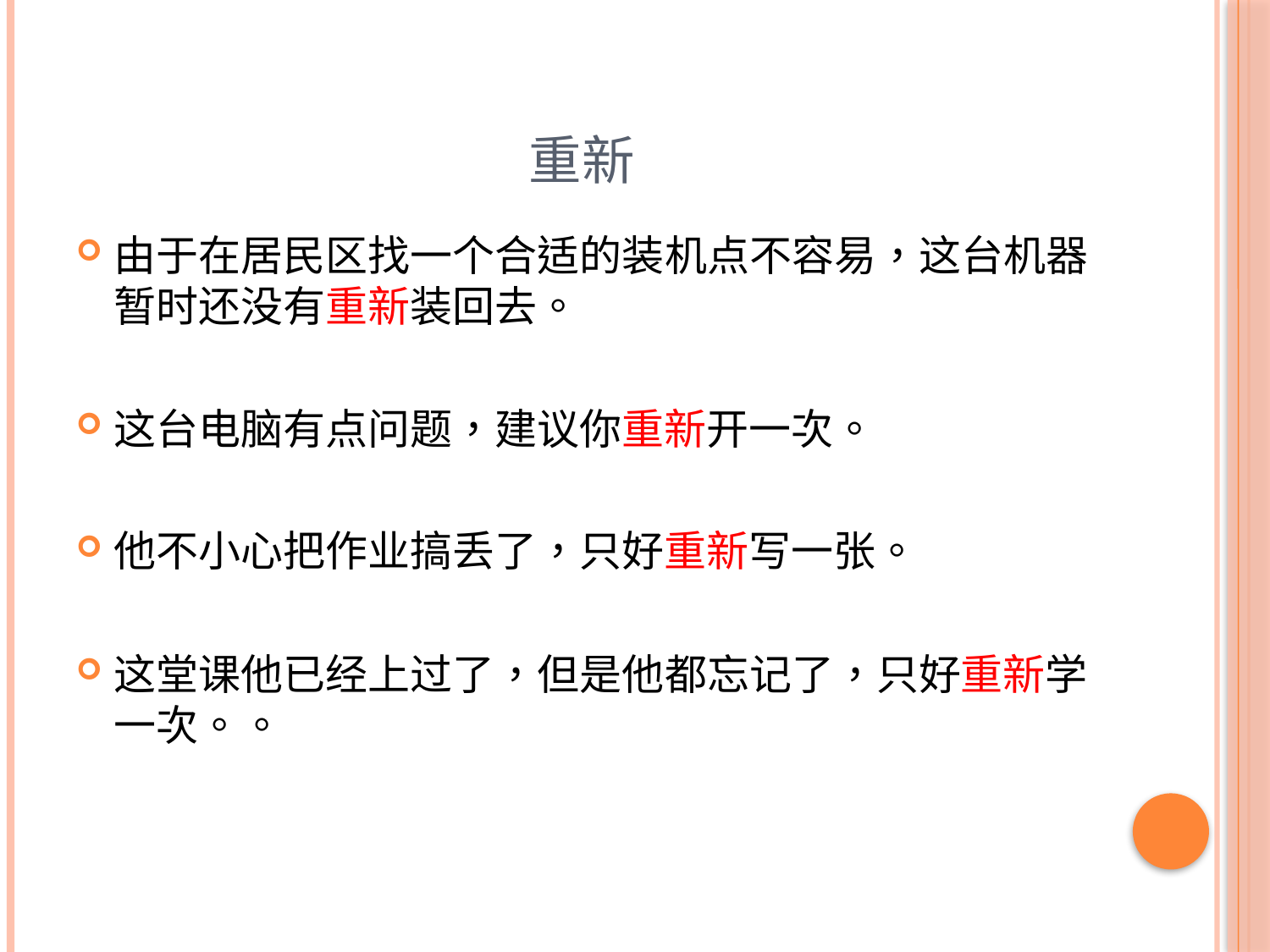

# 重新
由于在居民区找一个合适的装机点不容易，这台机器暂时还没有重新装回去。

这台电脑有点问题，建议你重新开一次。

他不小心把作业搞丢了，只好重新写一张。

这堂课他已经上过了，但是他都忘记了，只好重新学一次。。